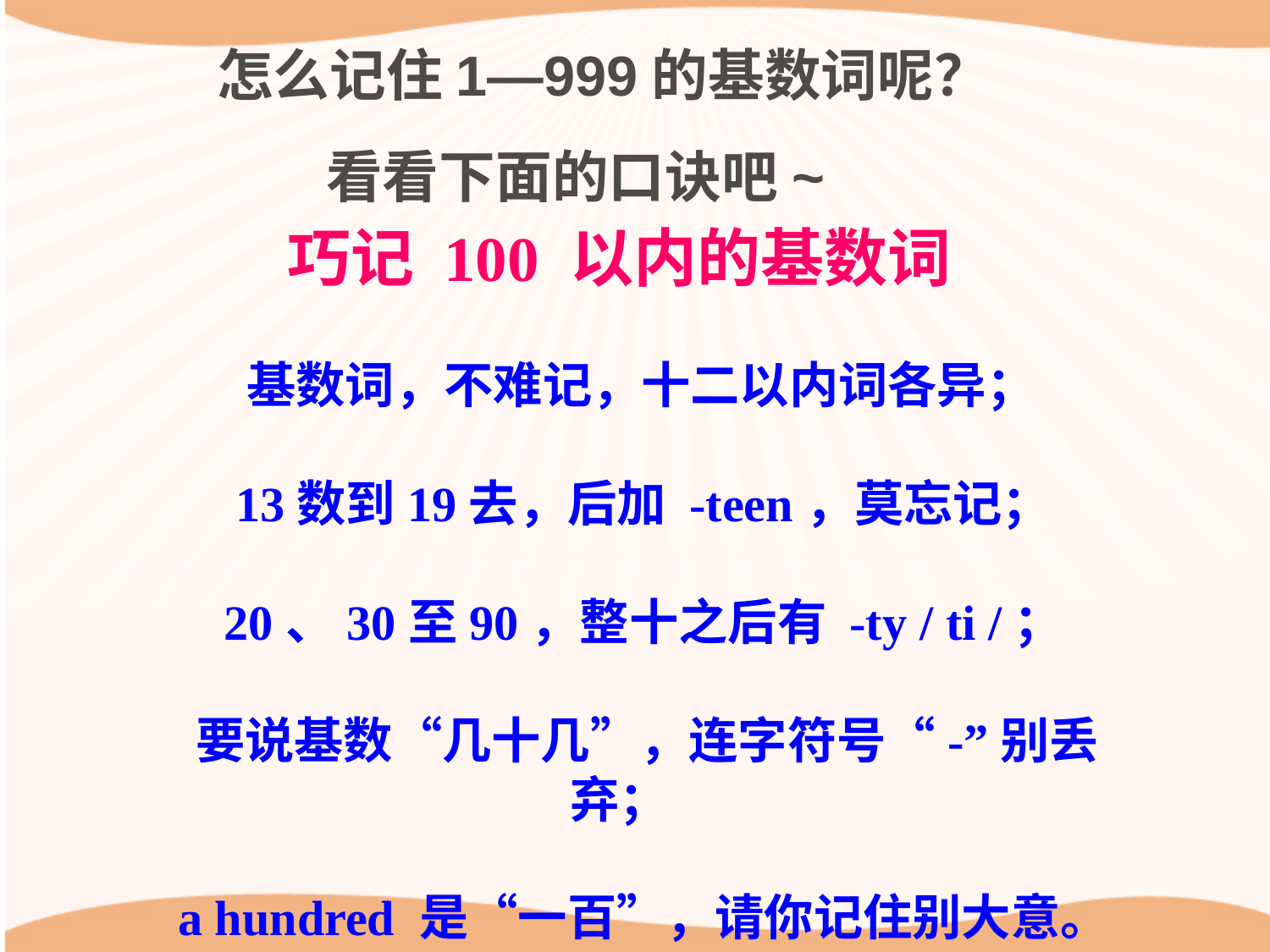

怎么记住1—999的基数词呢？
看看下面的口诀吧~
巧记 100 以内的基数词
    基数词，不难记，十二以内词各异；
    13数到19去，后加 -teen，莫忘记；
    20、30至90，整十之后有 -ty / ti /；
    要说基数“几十几”，连字符号“-”别丢弃；
    a hundred 是“一百”，请你记住别大意。